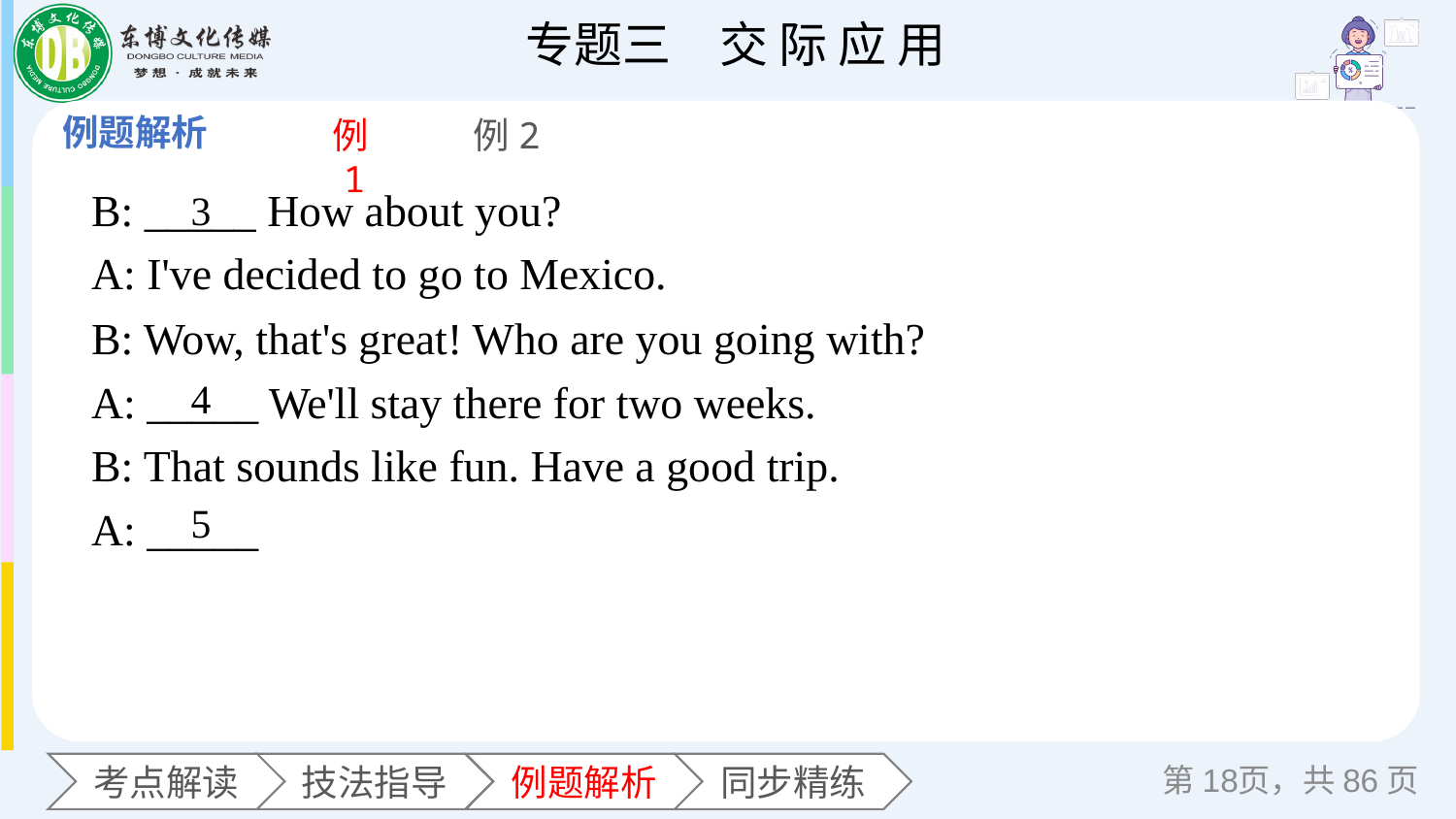

例1
例2
B: _____ How about you?
A: I've decided to go to Mexico.
B: Wow, that's great! Who are you going with?
A: _____ We'll stay there for two weeks.
B: That sounds like fun. Have a good trip.
A: _____
3
4
5
第18页，共86页